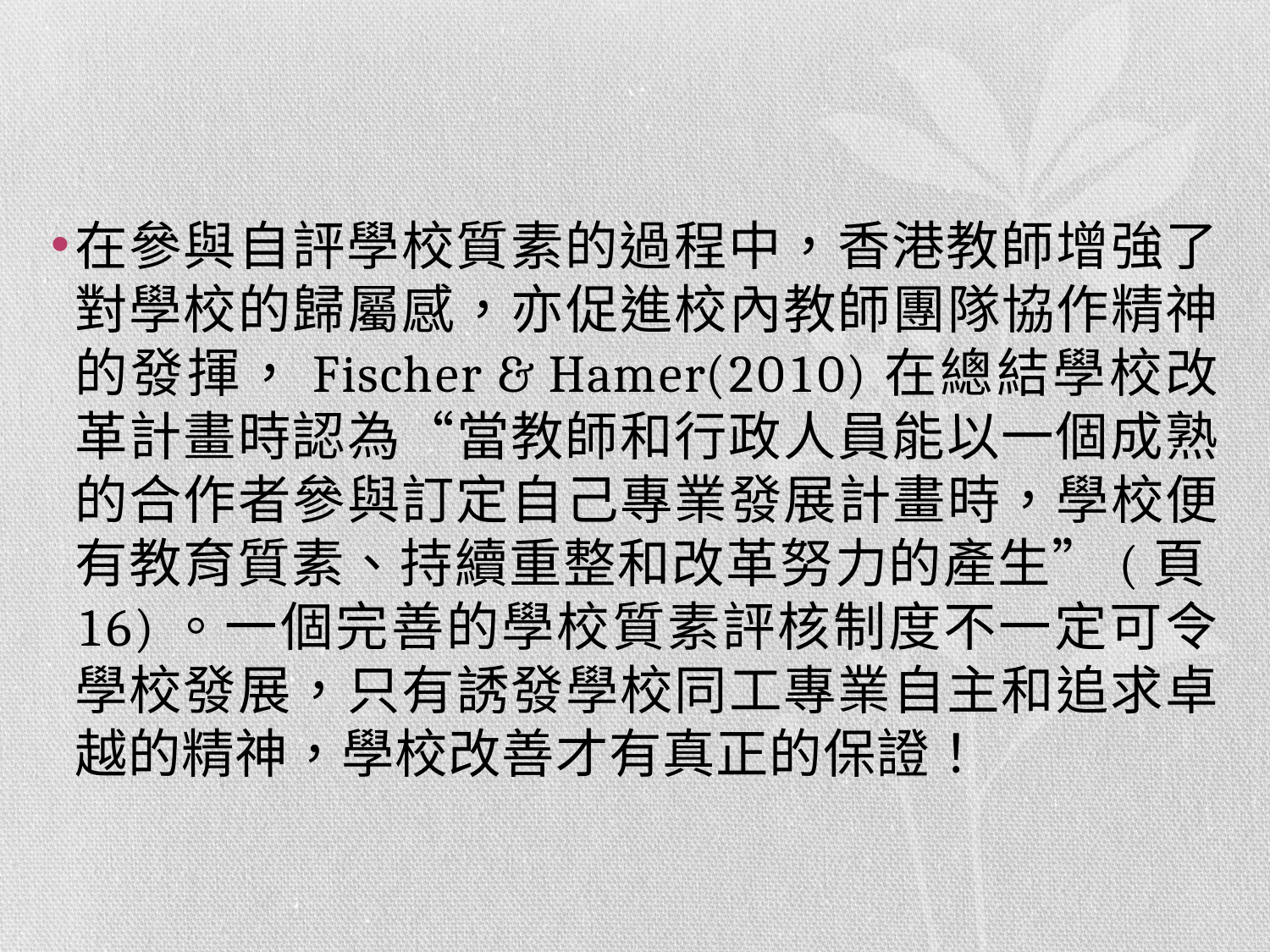

#
在參與自評學校質素的過程中，香港教師增強了對學校的歸屬感，亦促進校內教師團隊協作精神的發揮，Fischer & Hamer(2010)在總結學校改革計畫時認為“當教師和行政人員能以一個成熟的合作者參與訂定自己專業發展計畫時，學校便有教育質素、持續重整和改革努力的產生”(頁16)。一個完善的學校質素評核制度不一定可令學校發展，只有誘發學校同工專業自主和追求卓越的精神，學校改善才有真正的保證！